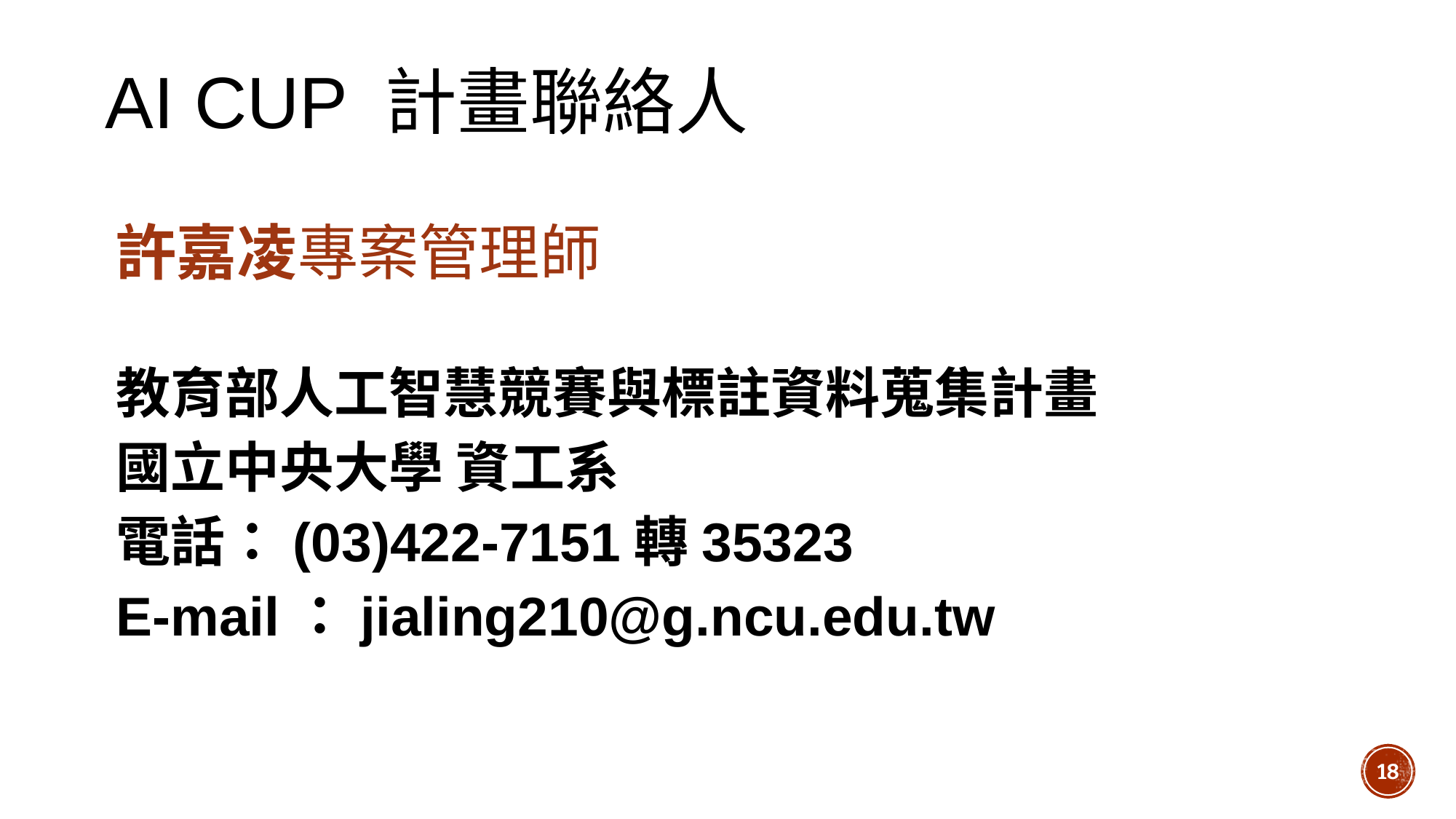

# Ai cup 計畫聯絡人
許嘉凌專案管理師
教育部人工智慧競賽與標註資料蒐集計畫
國立中央大學 資工系
電話：(03)422-7151轉35323
E-mail：jialing210@g.ncu.edu.tw
18